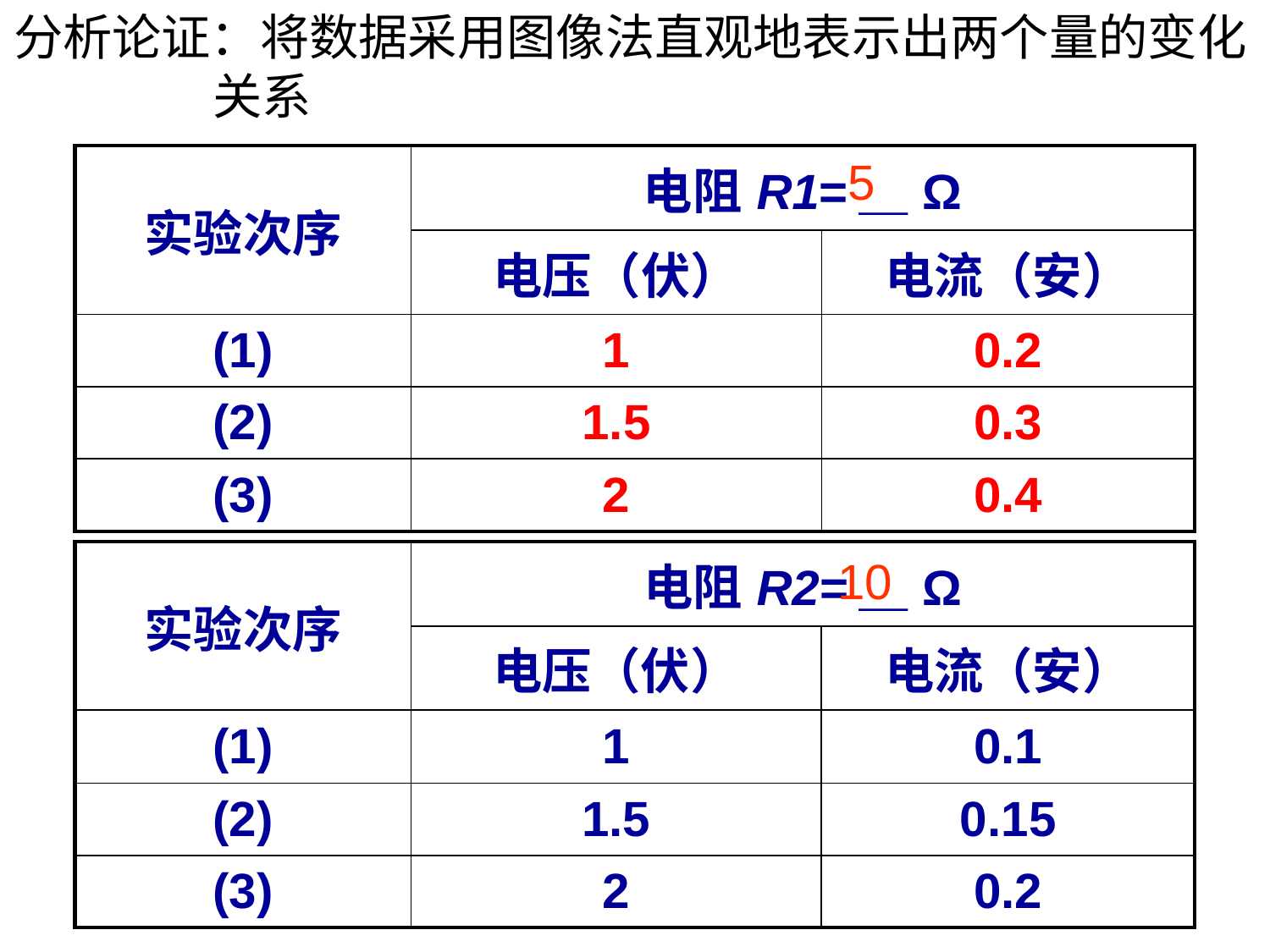

分析论证：将数据采用图像法直观地表示出两个量的变化
                 关系
5
| 实验次序 | 电阻R1=＿Ω |  |
| --- | --- | --- |
|  | 电压（伏） | 电流（安） |
| (1) | 1 | 0.2 |
| (2) | 1.5 | 0.3 |
| (3) | 2 | 0.4 |
| 实验次序 | 电阻R2=＿Ω |  |
| --- | --- | --- |
|  | 电压（伏） | 电流（安） |
| (1) | 1 | 0.1 |
| (2) | 1.5 | 0.15 |
| (3) | 2 | 0.2 |
10